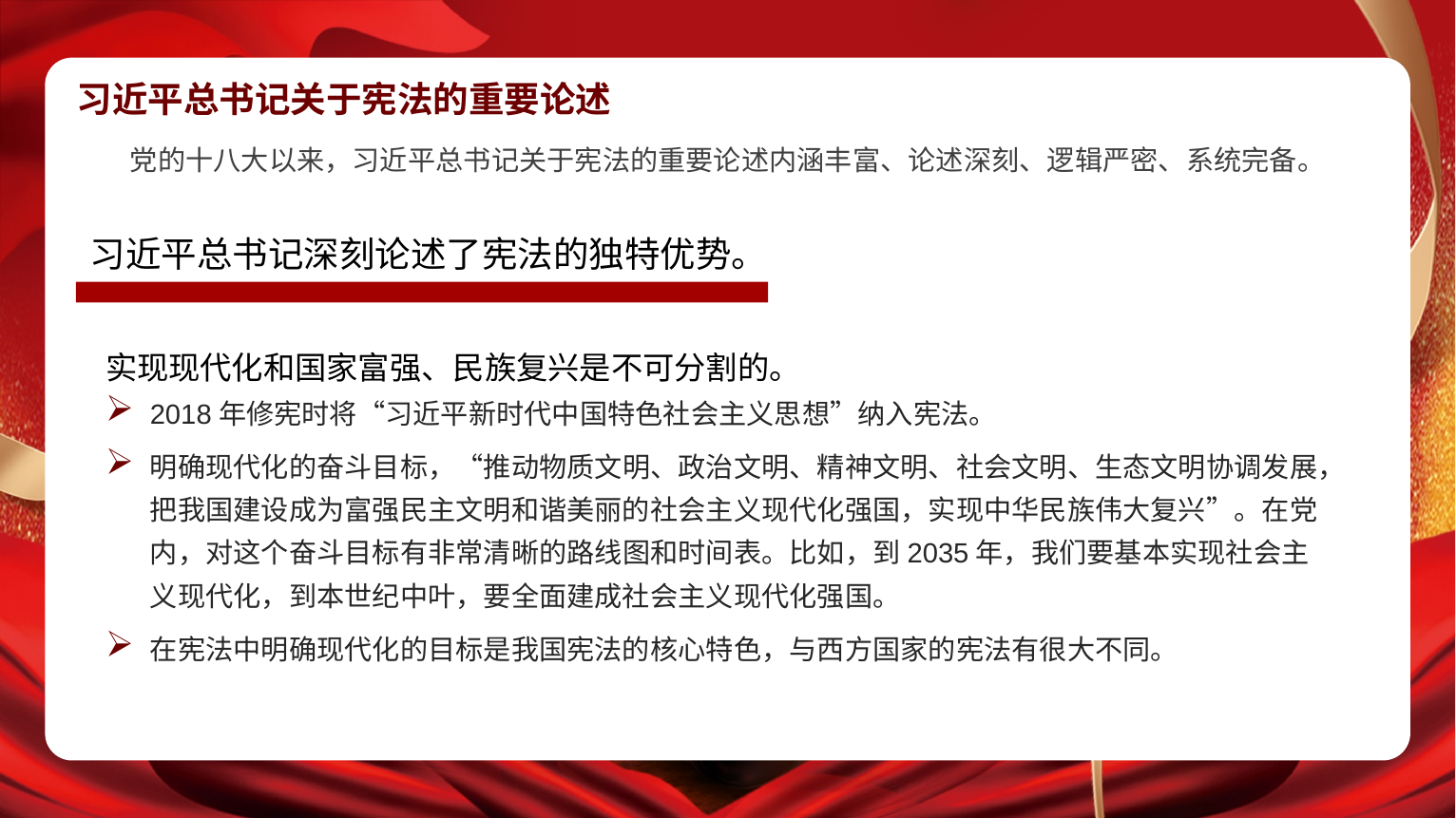

习近平总书记关于宪法的重要论述
党的十八大以来，习近平总书记关于宪法的重要论述内涵丰富、论述深刻、逻辑严密、系统完备。
习近平总书记深刻论述了宪法的独特优势。

实现现代化和国家富强、民族复兴是不可分割的。
2018年修宪时将“习近平新时代中国特色社会主义思想”纳入宪法。
明确现代化的奋斗目标，“推动物质文明、政治文明、精神文明、社会文明、生态文明协调发展，把我国建设成为富强民主文明和谐美丽的社会主义现代化强国，实现中华民族伟大复兴”。在党内，对这个奋斗目标有非常清晰的路线图和时间表。比如，到2035年，我们要基本实现社会主义现代化，到本世纪中叶，要全面建成社会主义现代化强国。
在宪法中明确现代化的目标是我国宪法的核心特色，与西方国家的宪法有很大不同。